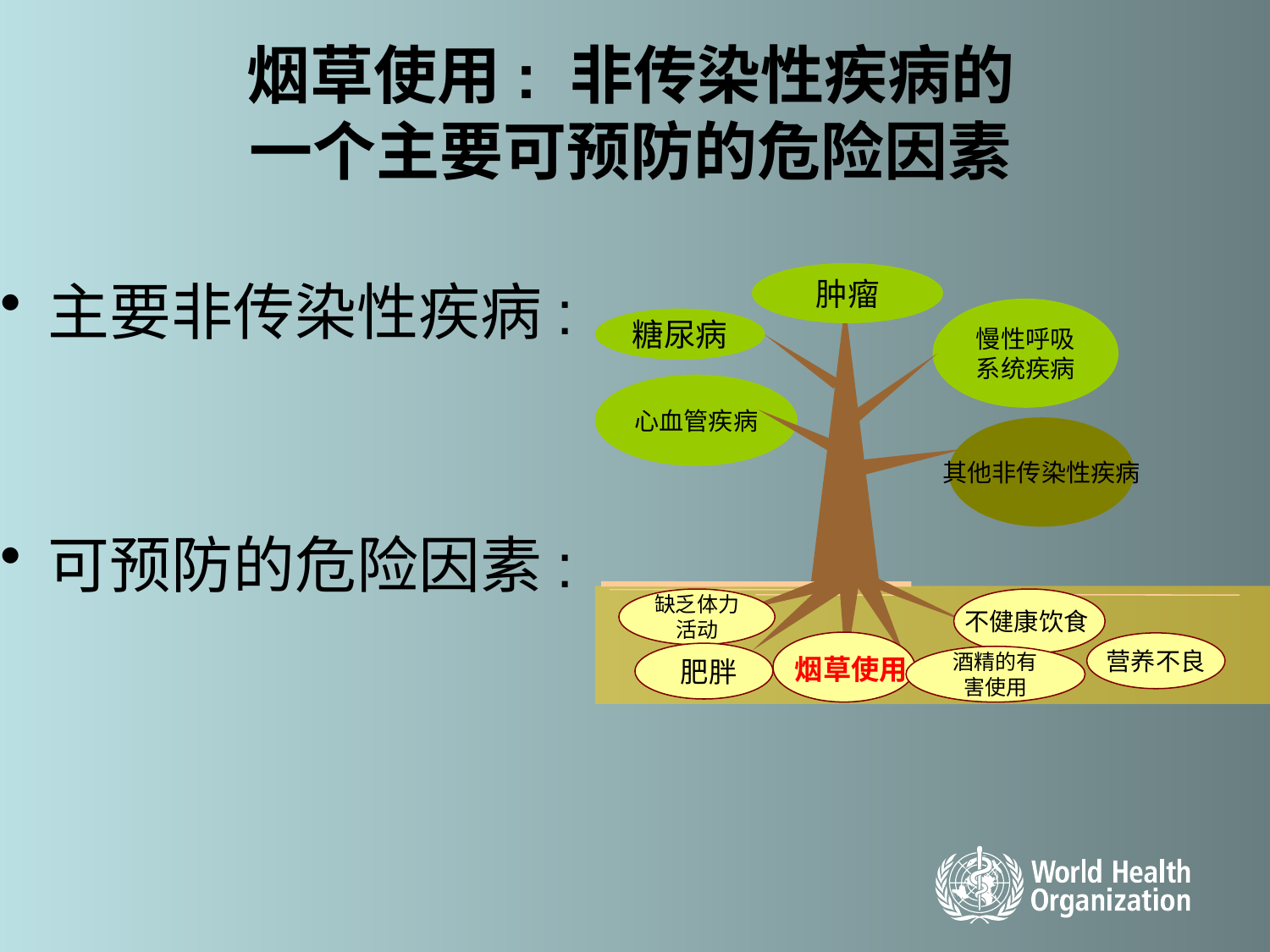

# 烟草使用: 非传染性疾病的 一个主要可预防的危险因素

主要非传染性疾病:

可预防的危险因素:

肿瘤
慢性呼吸
系统疾病

糖尿病

心血管疾病

其他非传染性疾病

缺乏体力活动
不健康饮食

 烟草使用
营养不良
 肥胖
酒精的有害使用